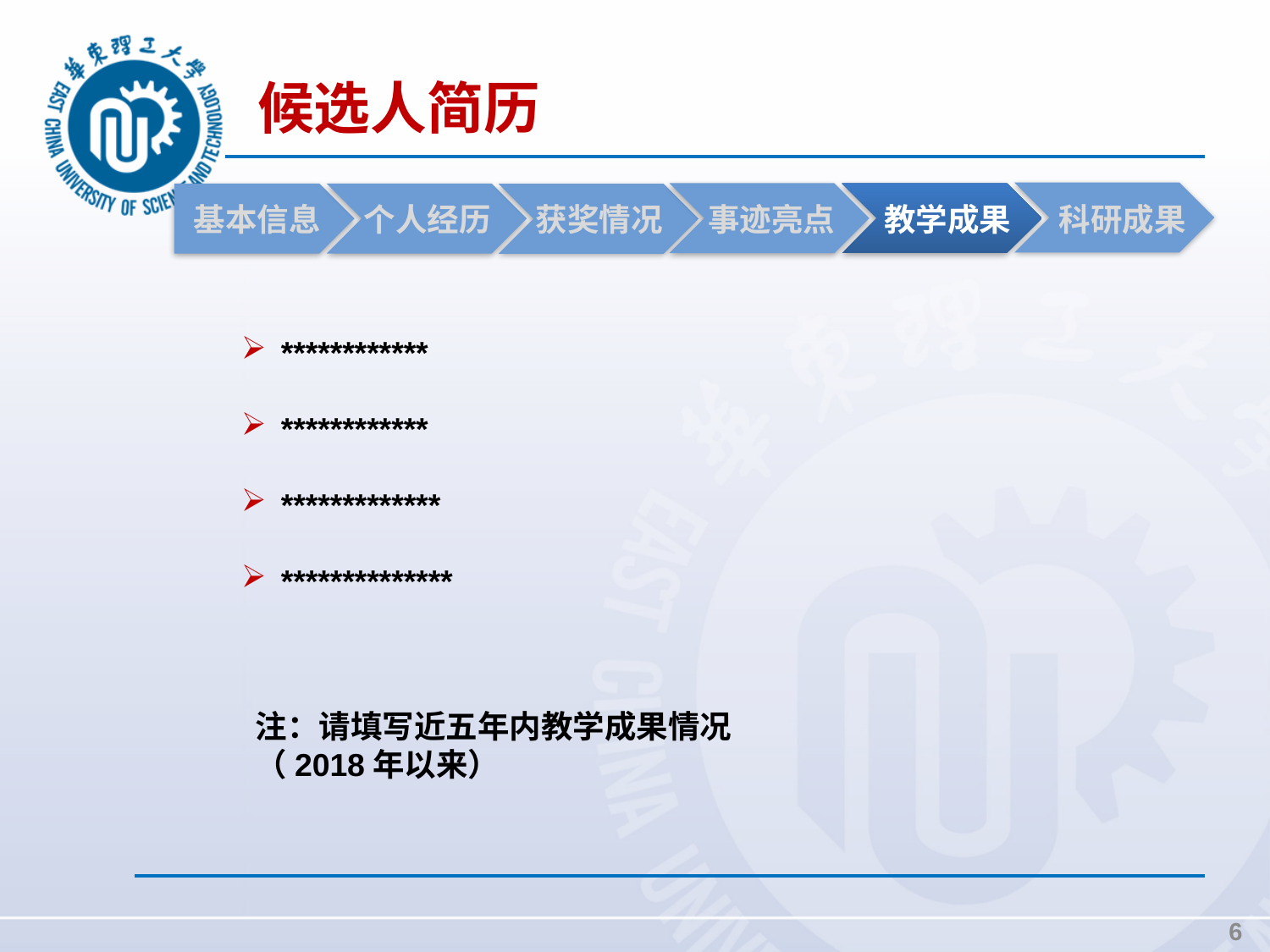

候选人简历

基本信息
个人经历
获奖情况
事迹亮点
教学成果
科研成果
************

************

*************

**************
注：请填写近五年内教学成果情况（2018年以来）
6